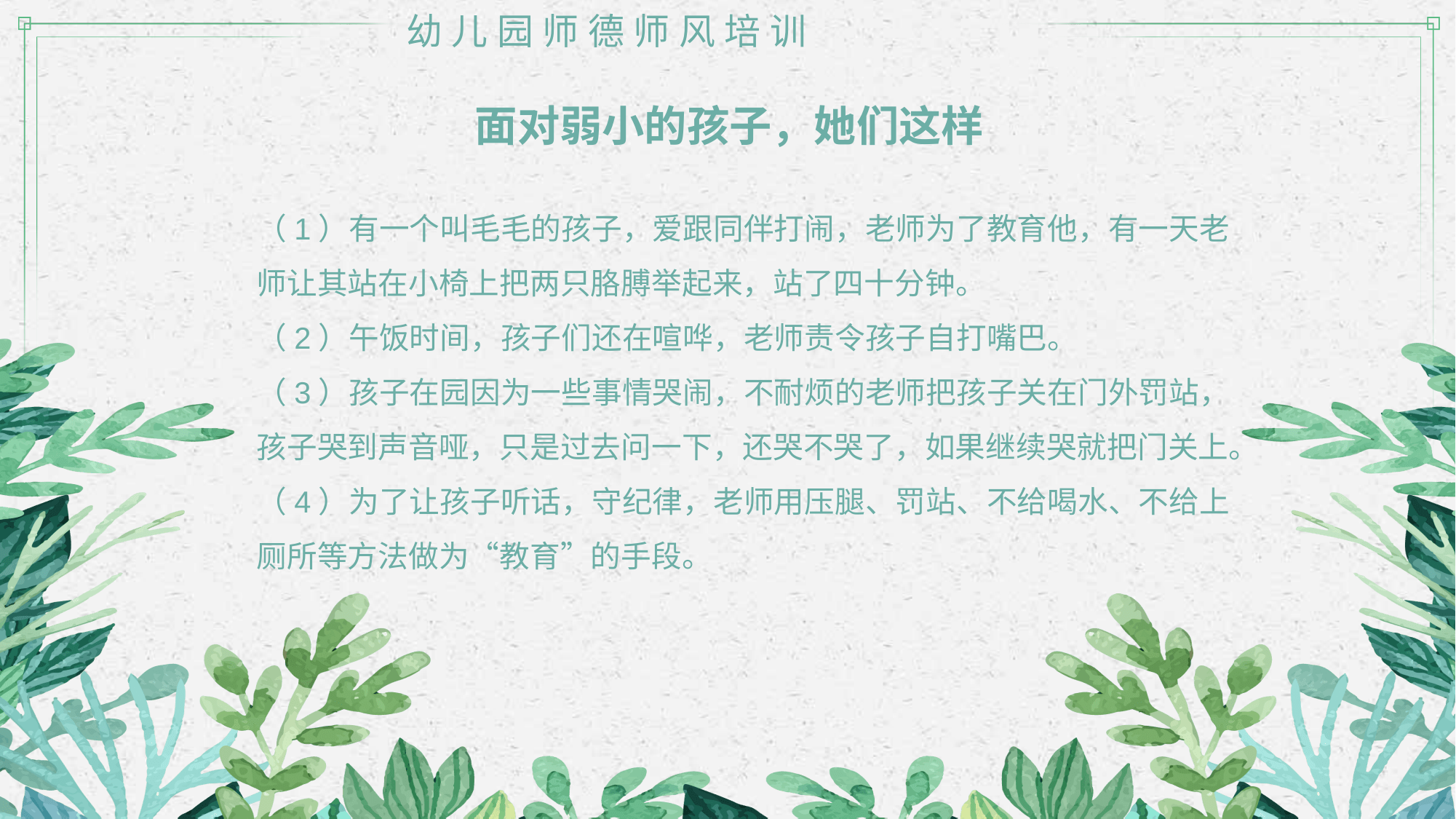

面对弱小的孩子，她们这样
（1）有一个叫毛毛的孩子，爱跟同伴打闹，老师为了教育他，有一天老师让其站在小椅上把两只胳膊举起来，站了四十分钟。
（2）午饭时间，孩子们还在喧哗，老师责令孩子自打嘴巴。
（3）孩子在园因为一些事情哭闹，不耐烦的老师把孩子关在门外罚站，孩子哭到声音哑，只是过去问一下，还哭不哭了，如果继续哭就把门关上。
（4）为了让孩子听话，守纪律，老师用压腿、罚站、不给喝水、不给上厕所等方法做为“教育”的手段。